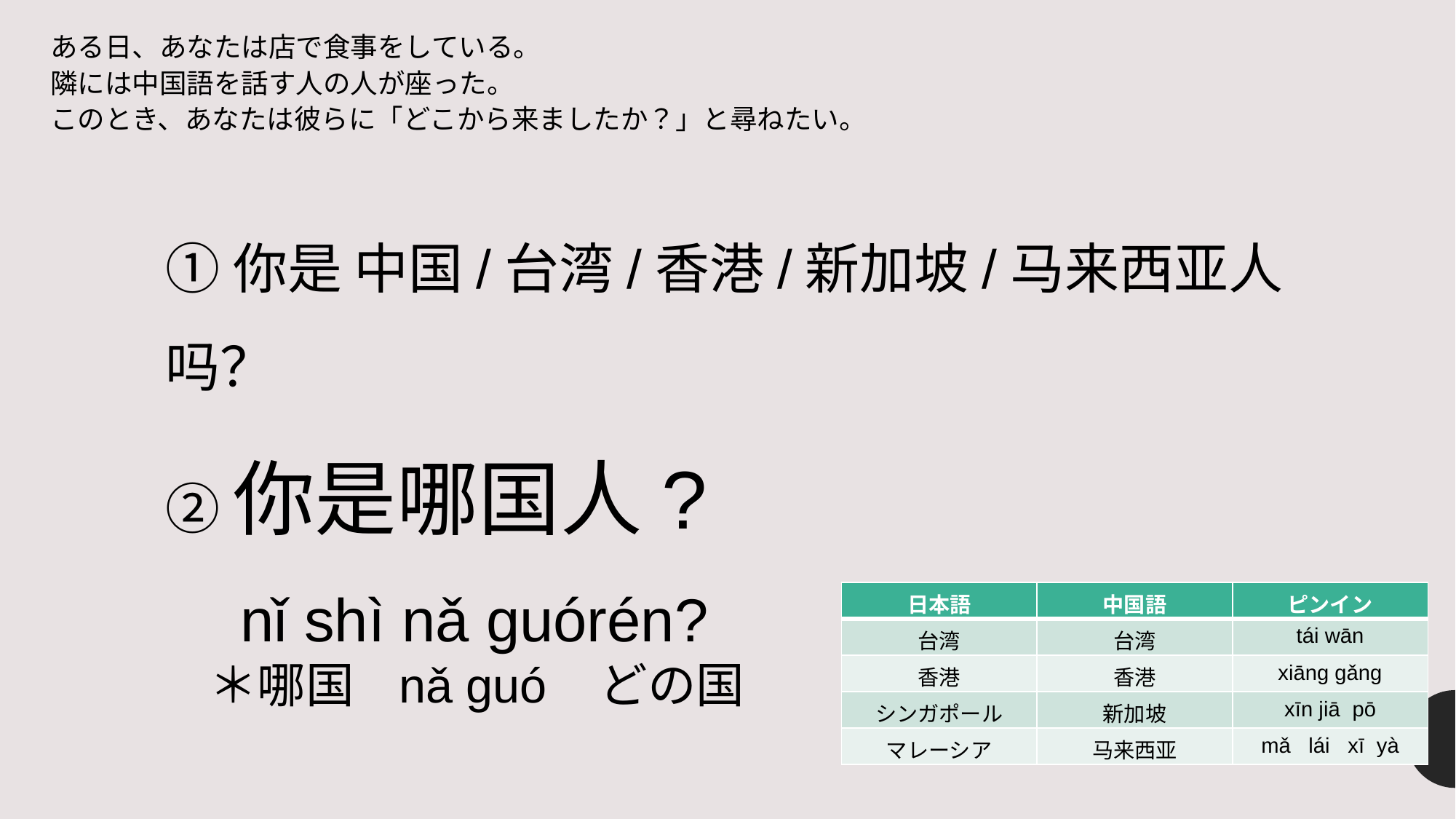

ある日、あなたは店で食事をしている。
隣には中国語を話す人の人が座った。
このとき、あなたは彼らに「どこから来ましたか？」と尋ねたい。
①你是 中国/台湾/香港/新加坡/马来西亚人 吗？
②你是哪国人?
　nǐ shì nǎ guórén?
      ＊哪国   nǎ guó   どの国
| 日本語 | 中国語 | ピンイン |
| --- | --- | --- |
| 台湾 | 台湾 | tái wān |
| 香港 | 香港 | xiāng gǎng |
| シンガポール | 新加坡 | xīn jiā pō |
| マレーシア | 马来西亚 | mǎ lái xī yà |